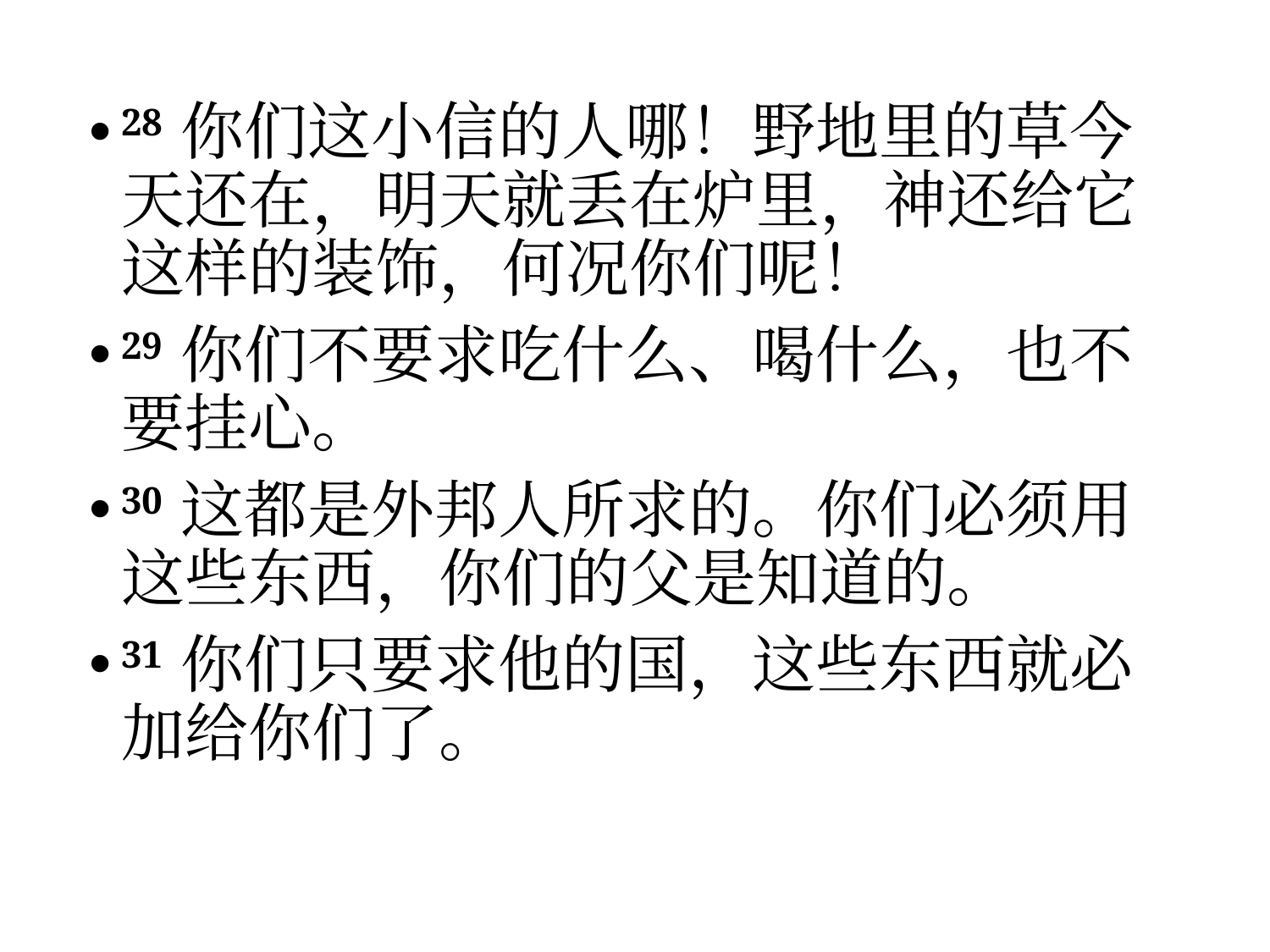

28 你们这小信的人哪！野地里的草今天还在，明天就丢在炉里，神还给它这样的装饰，何况你们呢！
29 你们不要求吃什么、喝什么，也不要挂心。
30 这都是外邦人所求的。你们必须用这些东西，你们的父是知道的。
31 你们只要求他的国，这些东西就必加给你们了。